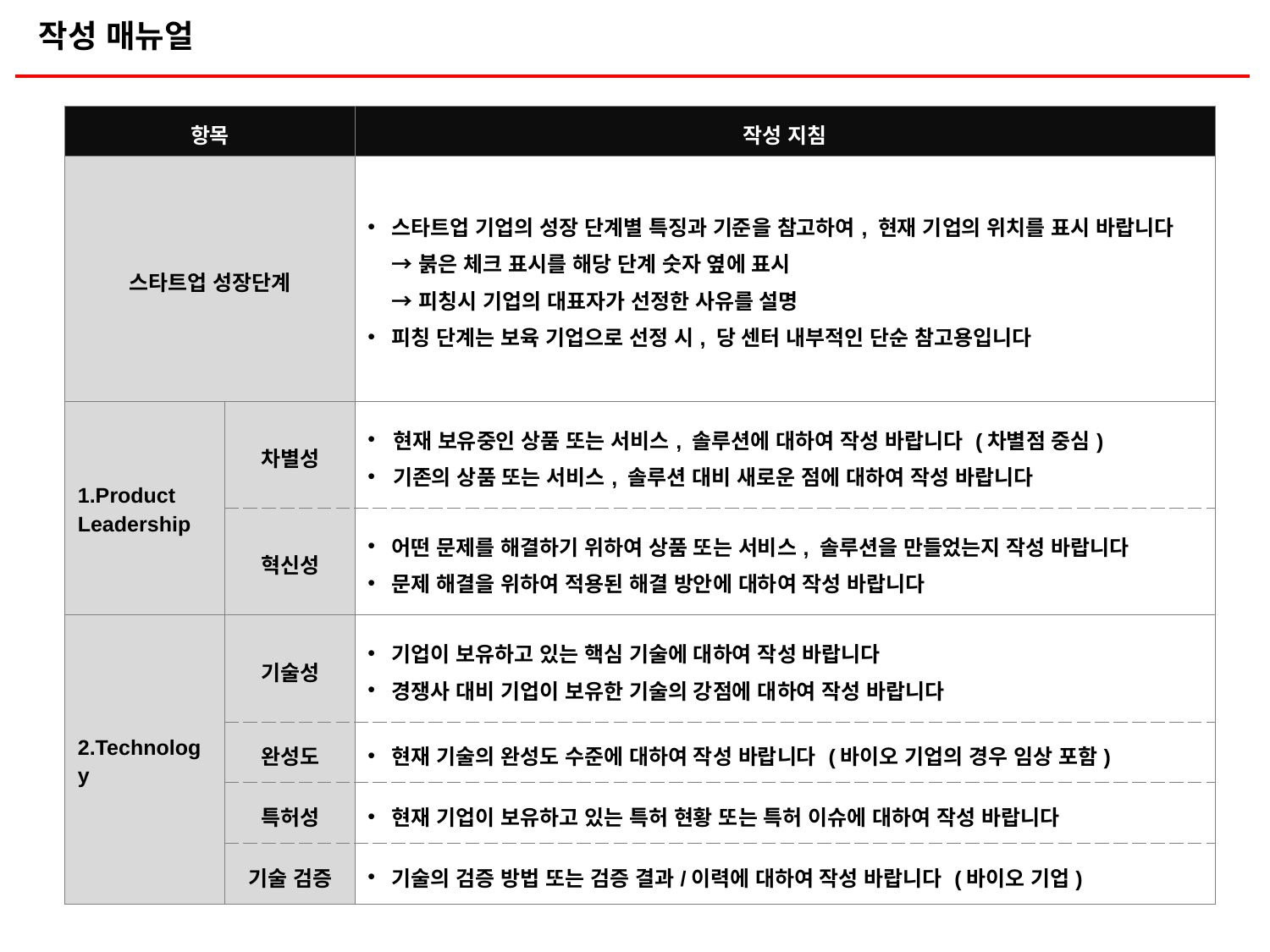

작성 매뉴얼
| 항목 |  | 작성 지침 |
| --- | --- | --- |
| 스타트업 성장단계 |  | 스타트업 기업의 성장 단계별 특징과 기준을 참고하여, 현재 기업의 위치를 표시 바랍니다 → 붉은 체크 표시를 해당 단계 숫자 옆에 표시 → 피칭시 기업의 대표자가 선정한 사유를 설명 피칭 단계는 보육 기업으로 선정 시, 당 센터 내부적인 단순 참고용입니다 |
| 1.Product Leadership | 차별성 | 현재 보유중인 상품 또는 서비스, 솔루션에 대하여 작성 바랍니다 (차별점 중심) 기존의 상품 또는 서비스, 솔루션 대비 새로운 점에 대하여 작성 바랍니다 |
|  | 혁신성 | 어떤 문제를 해결하기 위하여 상품 또는 서비스, 솔루션을 만들었는지 작성 바랍니다 문제 해결을 위하여 적용된 해결 방안에 대하여 작성 바랍니다 |
| 2.Technology | 기술성 | 기업이 보유하고 있는 핵심 기술에 대하여 작성 바랍니다 경쟁사 대비 기업이 보유한 기술의 강점에 대하여 작성 바랍니다 |
|  | 완성도 | 현재 기술의 완성도 수준에 대하여 작성 바랍니다 (바이오 기업의 경우 임상 포함) |
|  | 특허성 | 현재 기업이 보유하고 있는 특허 현황 또는 특허 이슈에 대하여 작성 바랍니다 |
|  | 기술 검증 | 기술의 검증 방법 또는 검증 결과/이력에 대하여 작성 바랍니다 (바이오 기업) |